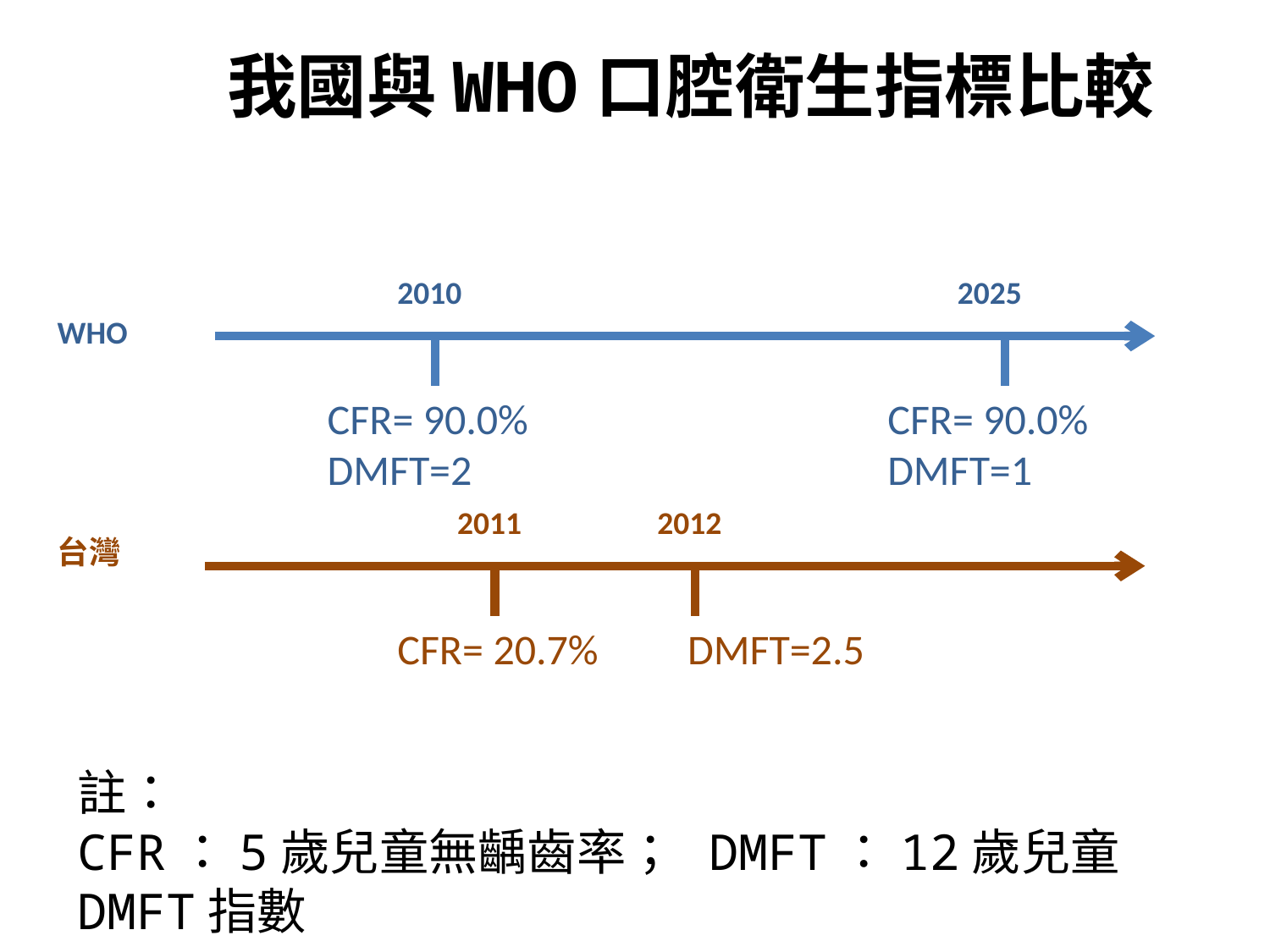

我國與WHO口腔衛生指標比較
2010
2025
WHO
CFR= 90.0%
DMFT=2
CFR= 90.0%
DMFT=1
2011
2012
台灣
CFR= 20.7%
DMFT=2.5
註：
CFR：5歲兒童無齲齒率；  DMFT：12歲兒童DMFT指數